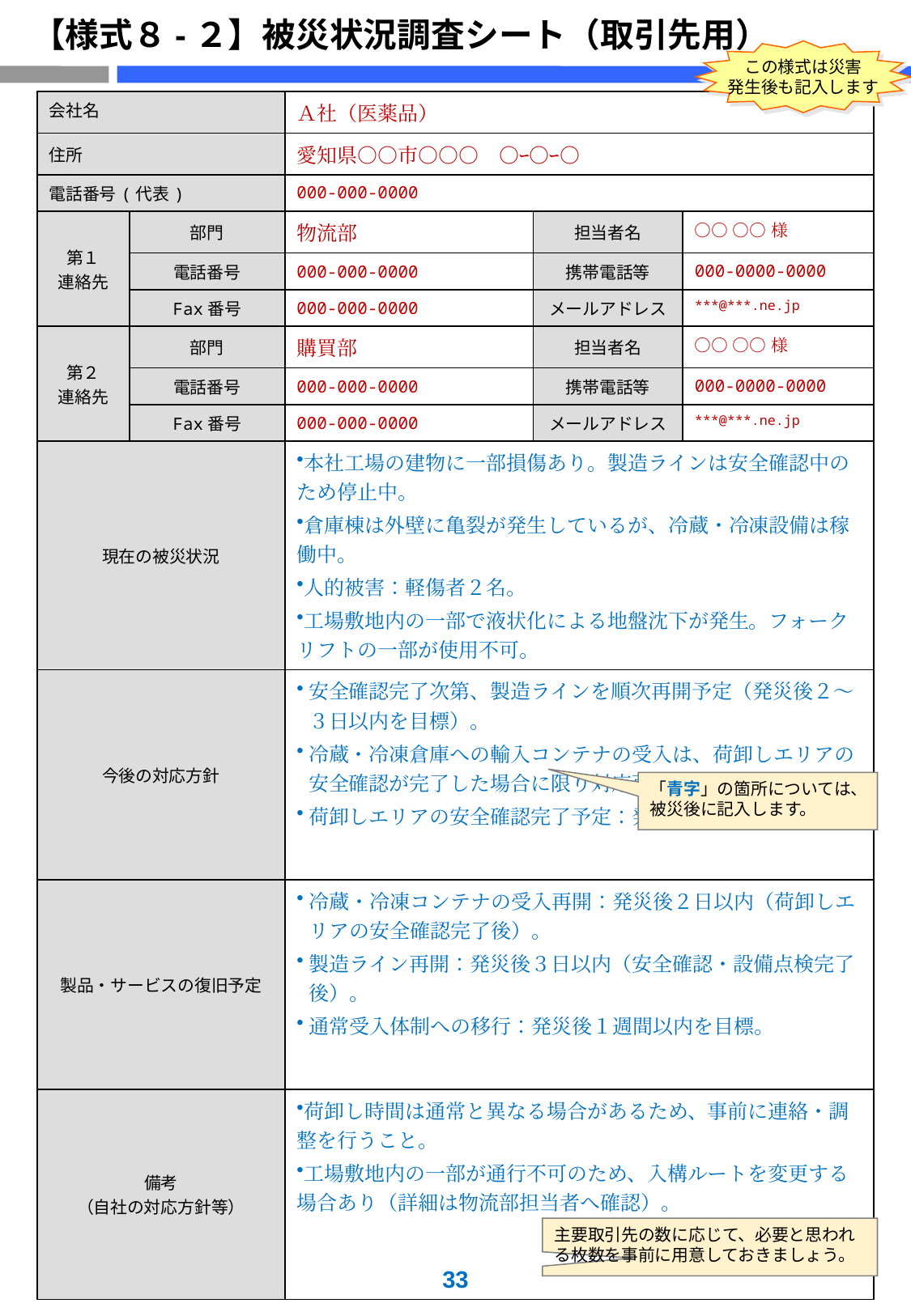

# 【様式８-２】被災状況調査シート（取引先用）
この様式は災害
発生後も記入します
| 会社名 |  | Ａ社（医薬品） |  |  |
| --- | --- | --- | --- | --- |
| 住所 |  | 愛知県○○市○○○　○ｰ○ｰ○ |  |  |
| 電話番号(代表) |  | 000-000-0000 |  |  |
| 第１ 連絡先 | 部門 | 物流部 | 担当者名 | ○○ ○○様 |
|  | 電話番号 | 000-000-0000 | 携帯電話等 | 000-0000-0000 |
|  | Fax番号 | 000-000-0000 | メールアドレス | \*\*\*@\*\*\*.ne.jp |
| 第２ 連絡先 | 部門 | 購買部 | 担当者名 | ○○ ○○様 |
|  | 電話番号 | 000-000-0000 | 携帯電話等 | 000-0000-0000 |
|  | Fax番号 | 000-000-0000 | メールアドレス | \*\*\*@\*\*\*.ne.jp |
| 現在の被災状況 |  | 本社工場の建物に一部損傷あり。製造ラインは安全確認中のため停止中。 倉庫棟は外壁に亀裂が発生しているが、冷蔵・冷凍設備は稼働中。 人的被害：軽傷者２名。 工場敷地内の一部で液状化による地盤沈下が発生。フォークリフトの一部が使用不可。 |  |  |
| 今後の対応方針 |  | 安全確認完了次第、製造ラインを順次再開予定（発災後２～３日以内を目標）。 冷蔵・冷凍倉庫への輸入コンテナの受入は、荷卸しエリアの安全確認が完了した場合に限り対応可能。 荷卸しエリアの安全確認完了予定：発災後２日以内。 |  |  |
| 製品・サービスの復旧予定 |  | 冷蔵・冷凍コンテナの受入再開：発災後２日以内（荷卸しエリアの安全確認完了後）。 製造ライン再開：発災後３日以内（安全確認・設備点検完了後）。 通常受入体制への移行：発災後１週間以内を目標。 |  |  |
| 備考 （自社の対応方針等） |  | 荷卸し時間は通常と異なる場合があるため、事前に連絡・調整を行うこと。 工場敷地内の一部が通行不可のため、入構ルートを変更する場合あり（詳細は物流部担当者へ確認）。 |  |  |
「青字」の箇所については、被災後に記入します。
主要取引先の数に応じて、必要と思われる枚数を事前に用意しておきましょう。
33